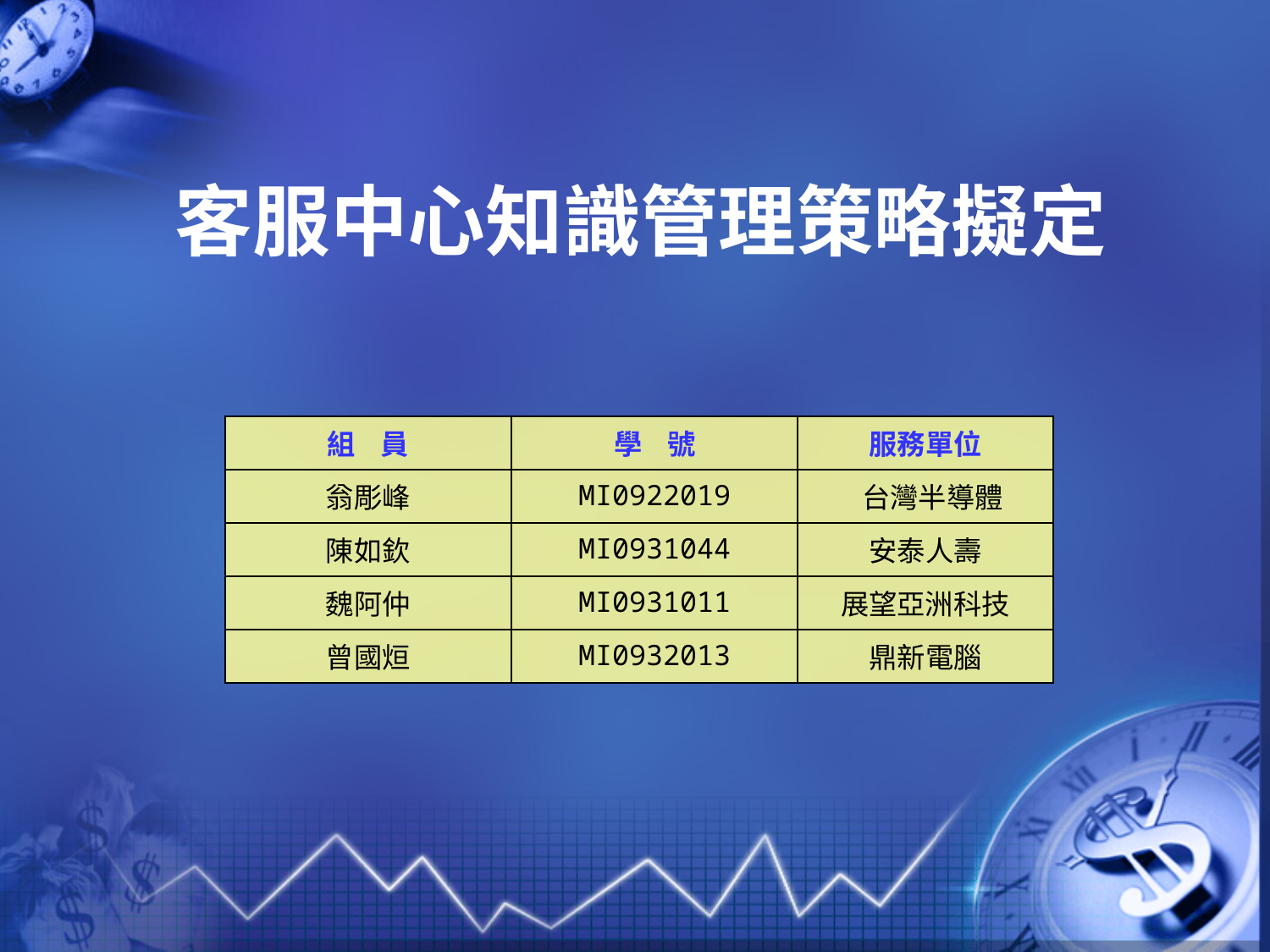

客服中心知識管理策略擬定
| 組 員 | 學 號 | 服務單位 |
| --- | --- | --- |
| 翁彫峰 | MI0922019 | 台灣半導體 |
| 陳如欽 | MI0931044 | 安泰人壽 |
| 魏阿仲 | MI0931011 | 展望亞洲科技 |
| 曾國烜 | MI0932013 | 鼎新電腦 |